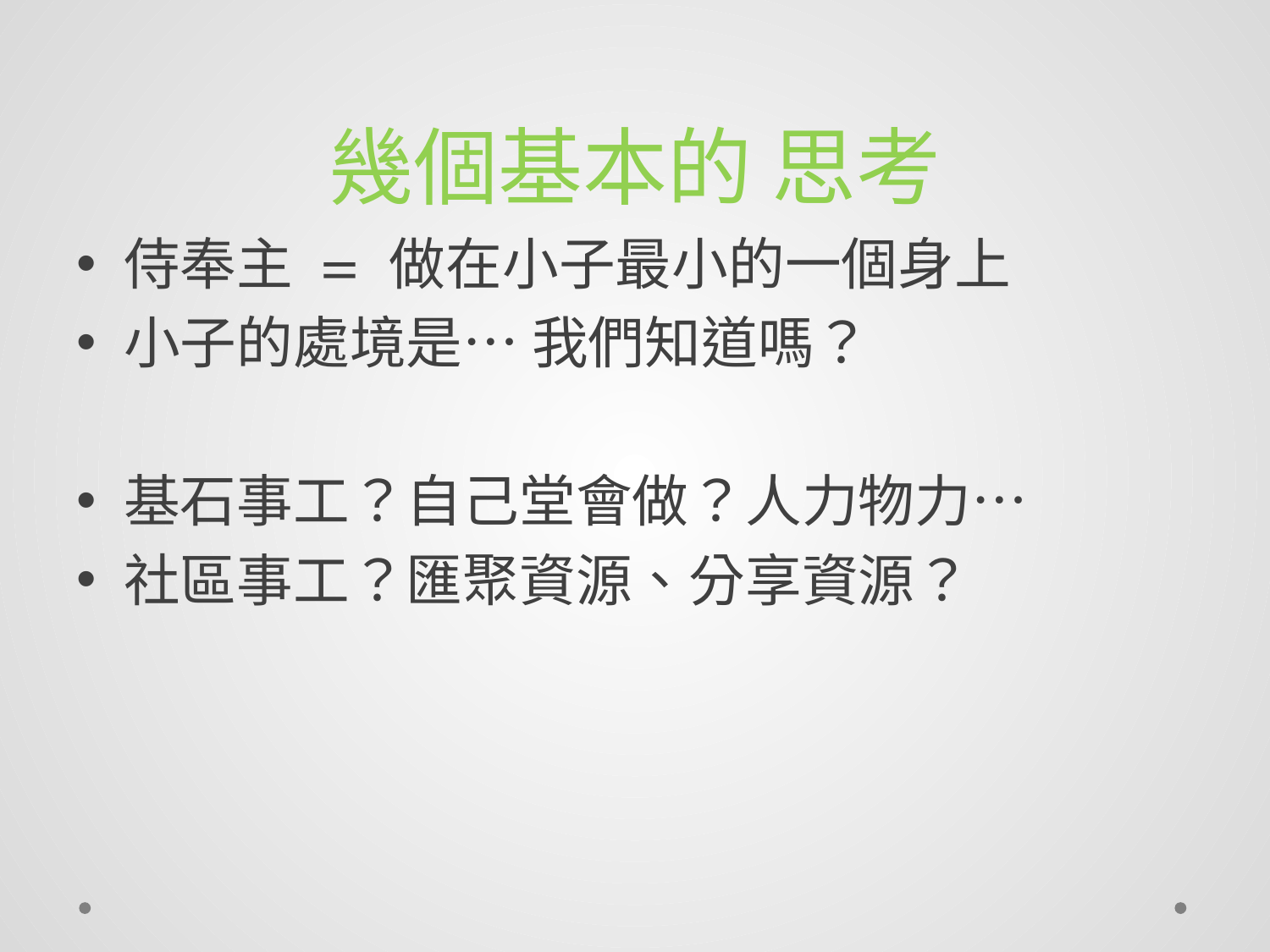

# 幾個基本的 思考
侍奉主 = 做在小子最小的一個身上
小子的處境是… 我們知道嗎？

基石事工？自己堂會做？人力物力…
社區事工？匯聚資源、分享資源？